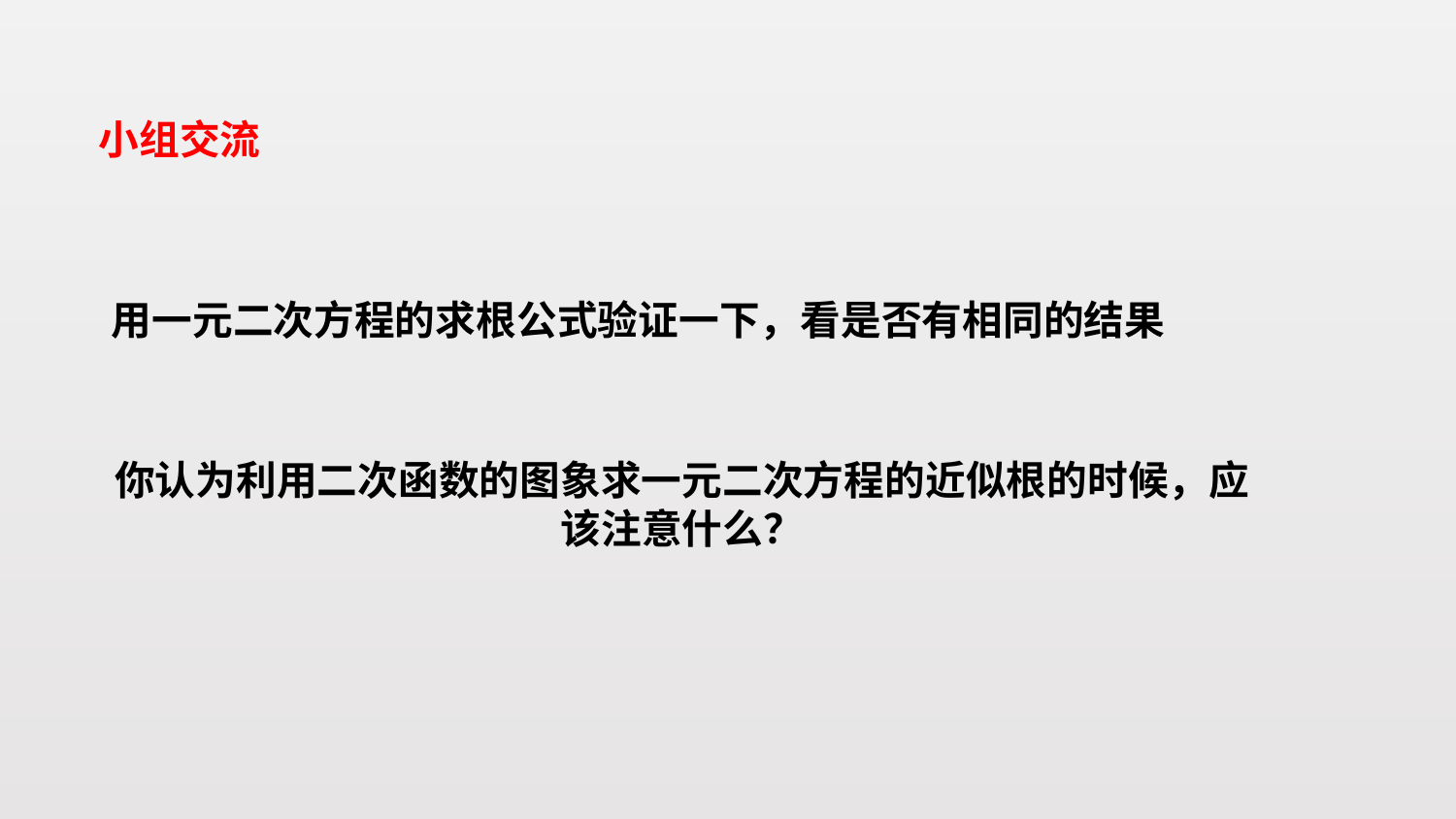

小组交流
用一元二次方程的求根公式验证一下，看是否有相同的结果
你认为利用二次函数的图象求一元二次方程的近似根的时候，应该注意什么？